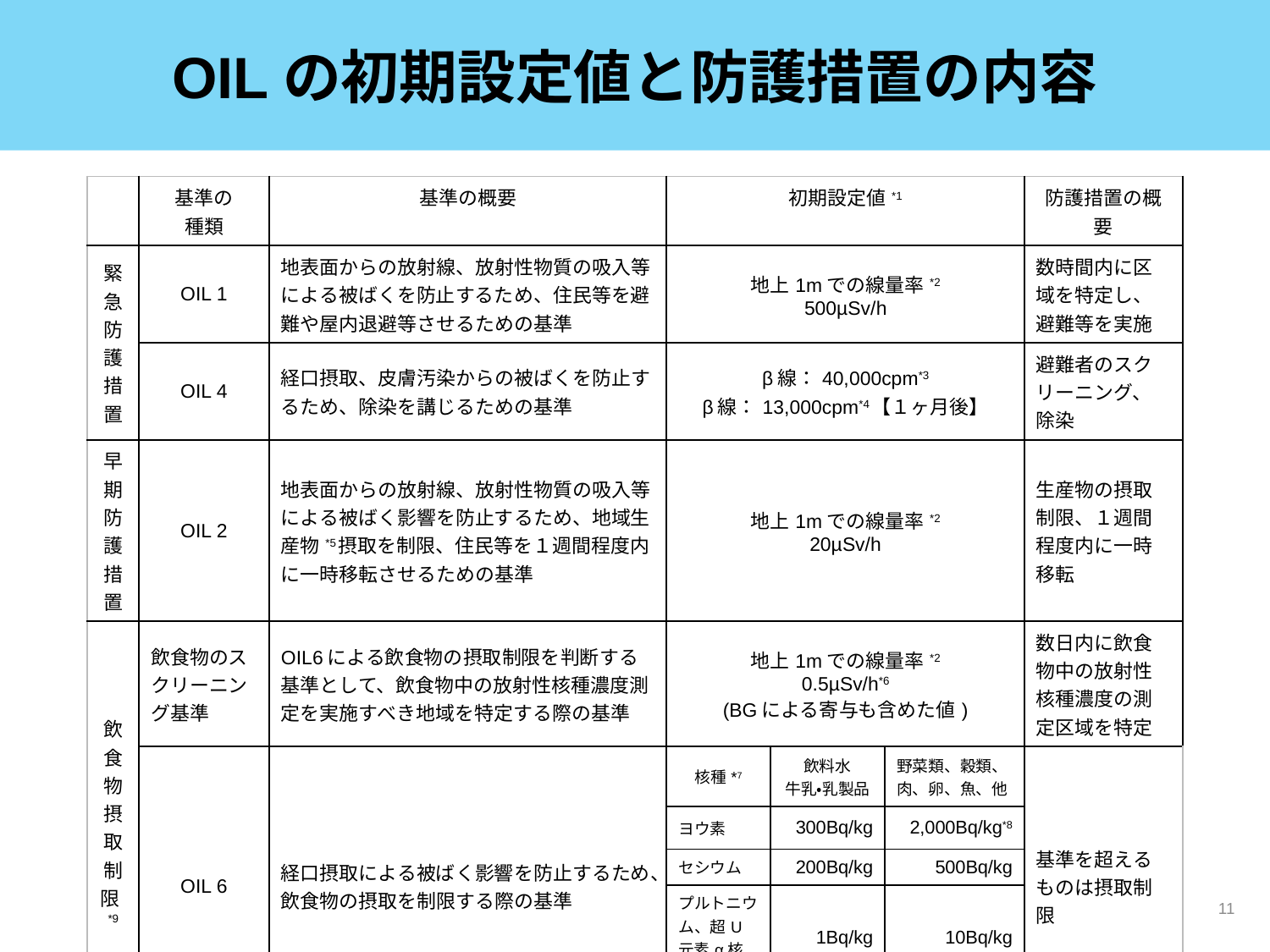

# OILの初期設定値と防護措置の内容
|  | 基準の 種類 | 基準の概要 | 初期設定値\*1 |  |  | 防護措置の概要 |
| --- | --- | --- | --- | --- | --- | --- |
| 緊急防護措置 | OIL 1 | 地表面からの放射線、放射性物質の吸入等による被ばくを防止するため、住民等を避難や屋内退避等させるための基準 | 地上1mでの線量率\*2 500µSv/h |  |  | 数時間内に区域を特定し、避難等を実施 |
|  | OIL 4 | 経口摂取、皮膚汚染からの被ばくを防止するため、除染を講じるための基準 | β線：40,000cpm\*3 β線：13,000cpm\*4【１ヶ月後】 |  |  | 避難者のスクリーニング、 除染 |
| 早期防護措置 | OIL 2 | 地表面からの放射線、放射性物質の吸入等による被ばく影響を防止するため、地域生産物\*5摂取を制限、住民等を１週間程度内に一時移転させるための基準 | 地上1mでの線量率\*2 20µSv/h |  |  | 生産物の摂取制限、１週間程度内に一時移転 |
| 飲食物摂取制限\*9 | 飲食物のスクリーニング基準 | OIL6による飲食物の摂取制限を判断する基準として、飲食物中の放射性核種濃度測定を実施すべき地域を特定する際の基準 | 地上1mでの線量率\*2 0.5µSv/h\*6 (BGによる寄与も含めた値) |  |  | 数日内に飲食物中の放射性核種濃度の測定区域を特定 |
|  | OIL 6 | 経口摂取による被ばく影響を防止するため、飲食物の摂取を制限する際の基準 | 核種\*7 | 飲料水 牛乳・乳製品 | 野菜類、穀類、肉、卵、魚、他 | 基準を超えるものは摂取制限 |
|  |  |  | ヨウ素 | 300Bq/kg | 2,000Bq/kg\*8 |  |
|  |  |  | セシウム | 200Bq/kg | 500Bq/kg |  |
|  |  |  | プルトニウム、超U元素α核種 | 1Bq/kg | 10Bq/kg |  |
|  |  |  | ウラン | 20Bq/kg | 100Bq/kg |  |
11